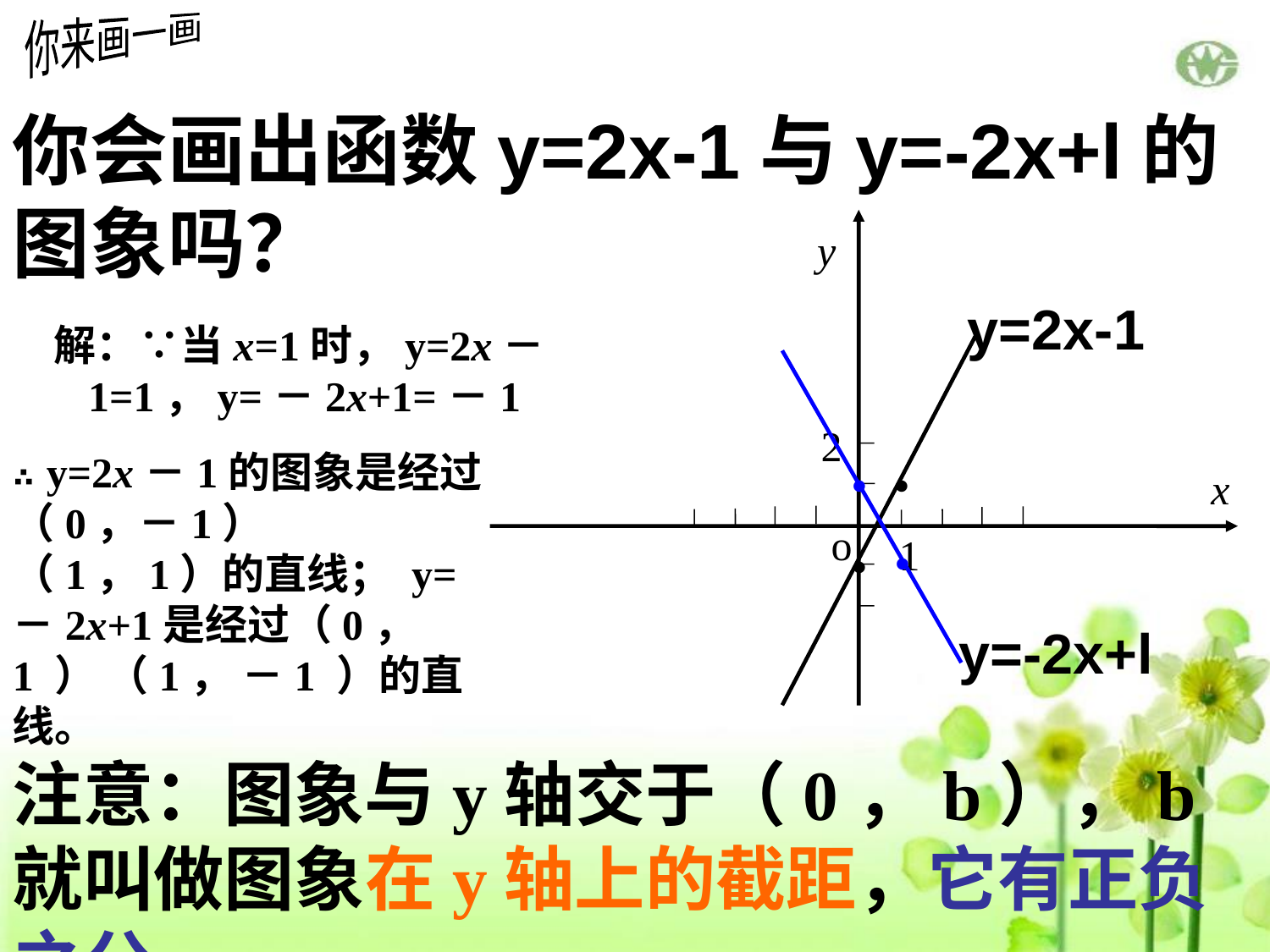

你来画一画
你会画出函数y=2x-1与y=-2x+l的图象吗？

y
2

x

o
1

y=2x-1
解：∵当x=1时，y=2x－1=1，y=－2x+1=－1

·
·
∴ y=2x－1的图象是经过（0，－1） （1，1）的直线； y=－2x+1是经过（0， 1 ） （1， －1 ）的直线。
·
·
y=-2x+l

注意：图象与y轴交于（0，b），b就叫做图象在y轴上的截距，它有正负之分。